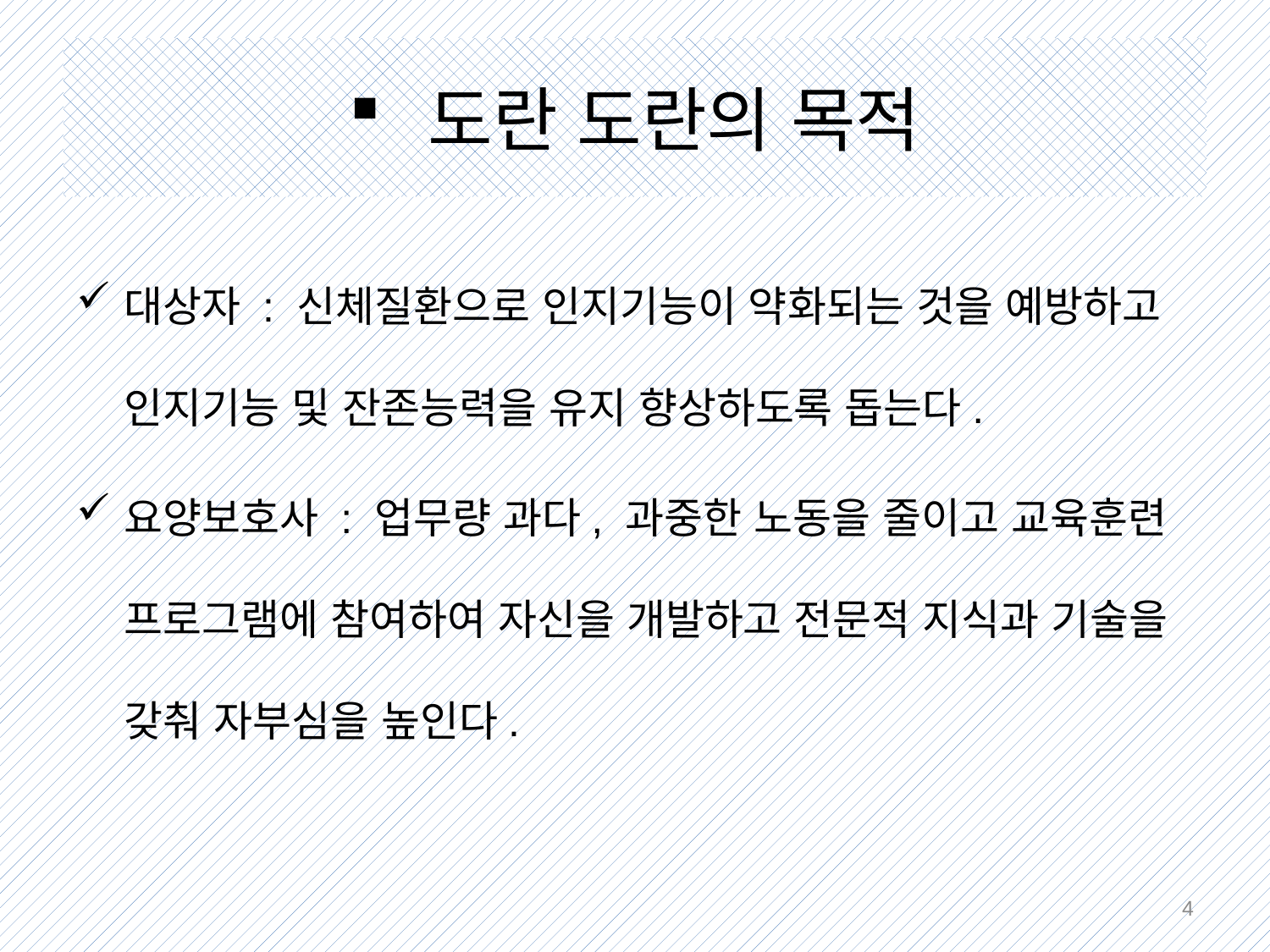

# 도란 도란의 목적
대상자 : 신체질환으로 인지기능이 약화되는 것을 예방하고 인지기능 및 잔존능력을 유지 향상하도록 돕는다.
요양보호사 : 업무량 과다, 과중한 노동을 줄이고 교육훈련 프로그램에 참여하여 자신을 개발하고 전문적 지식과 기술을 갖춰 자부심을 높인다.
4